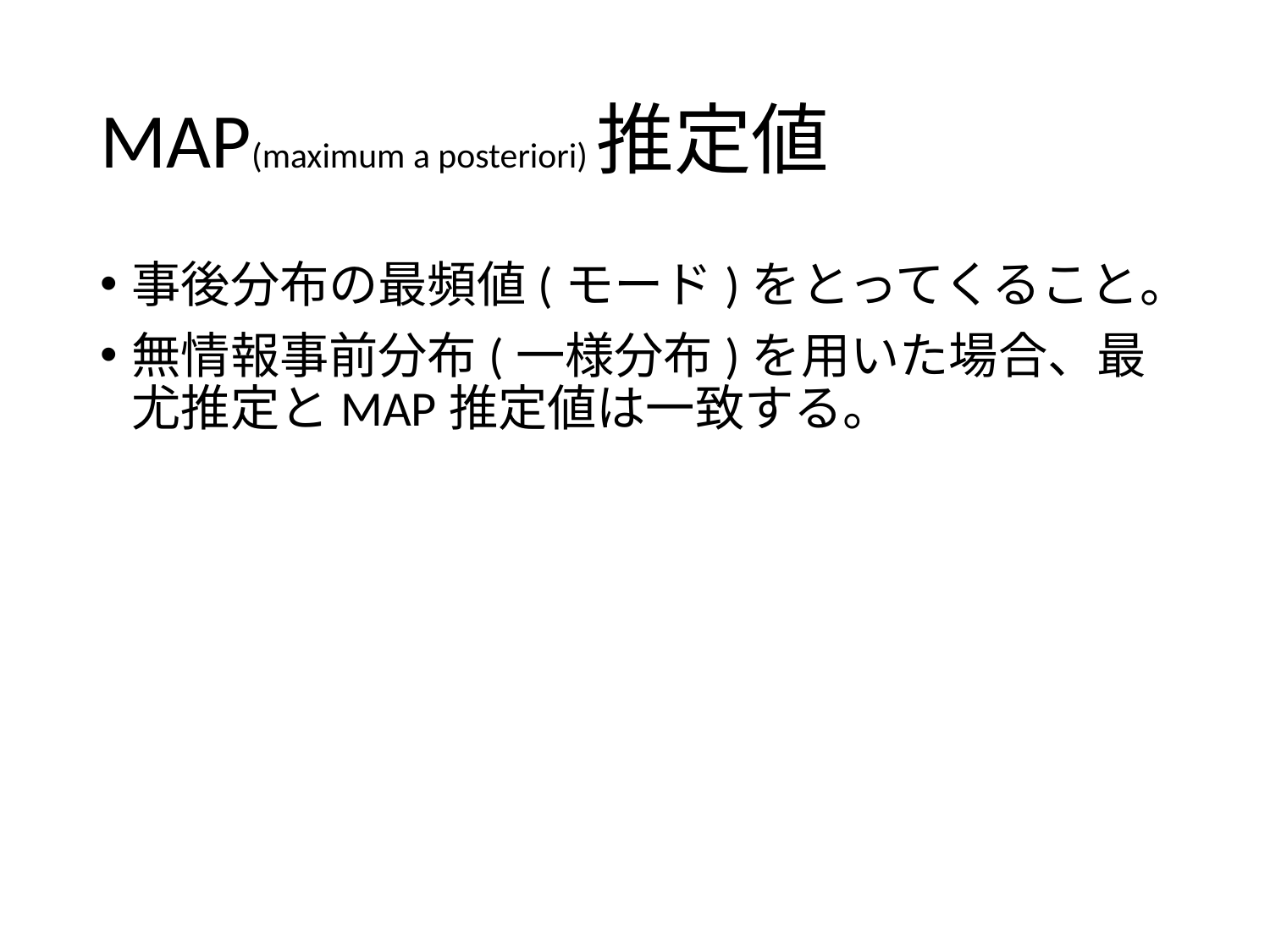

# MAP(maximum a posteriori)推定値
事後分布の最頻値(モード)をとってくること。
無情報事前分布(一様分布)を用いた場合、最尤推定とMAP推定値は一致する。